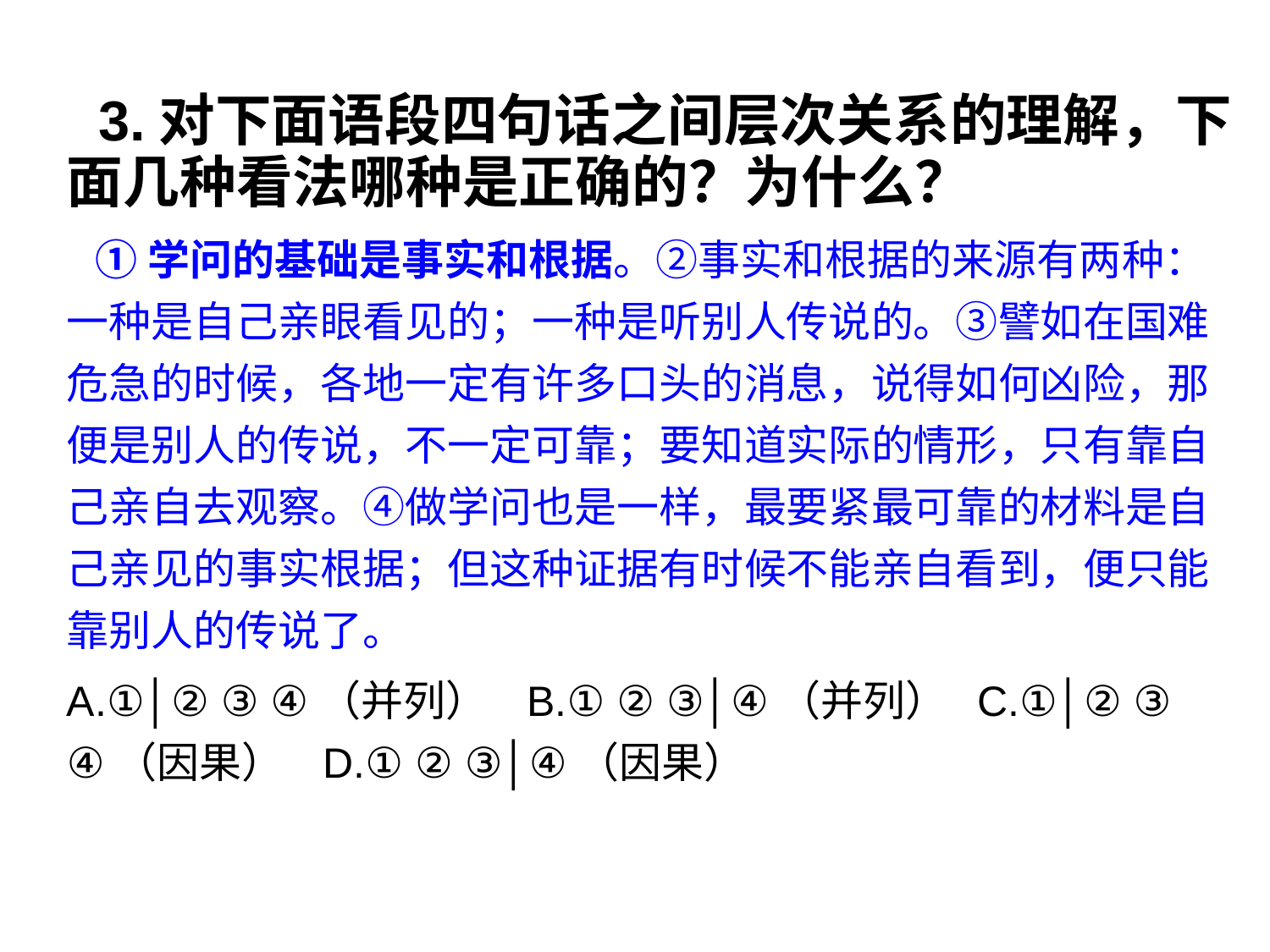

3.对下面语段四句话之间层次关系的理解，下面几种看法哪种是正确的？为什么？
   ①学问的基础是事实和根据。②事实和根据的来源有两种：一种是自己亲眼看见的；一种是听别人传说的。③譬如在国难危急的时候，各地一定有许多口头的消息，说得如何凶险，那便是别人的传说，不一定可靠；要知道实际的情形，只有靠自己亲自去观察。④做学问也是一样，最要紧最可靠的材料是自己亲见的事实根据；但这种证据有时候不能亲自看到，便只能靠别人的传说了。
A.①│② ③ ④（并列）   B.① ② ③│④（并列）  C.①│② ③ ④（因果）   D.① ② ③│④（因果）